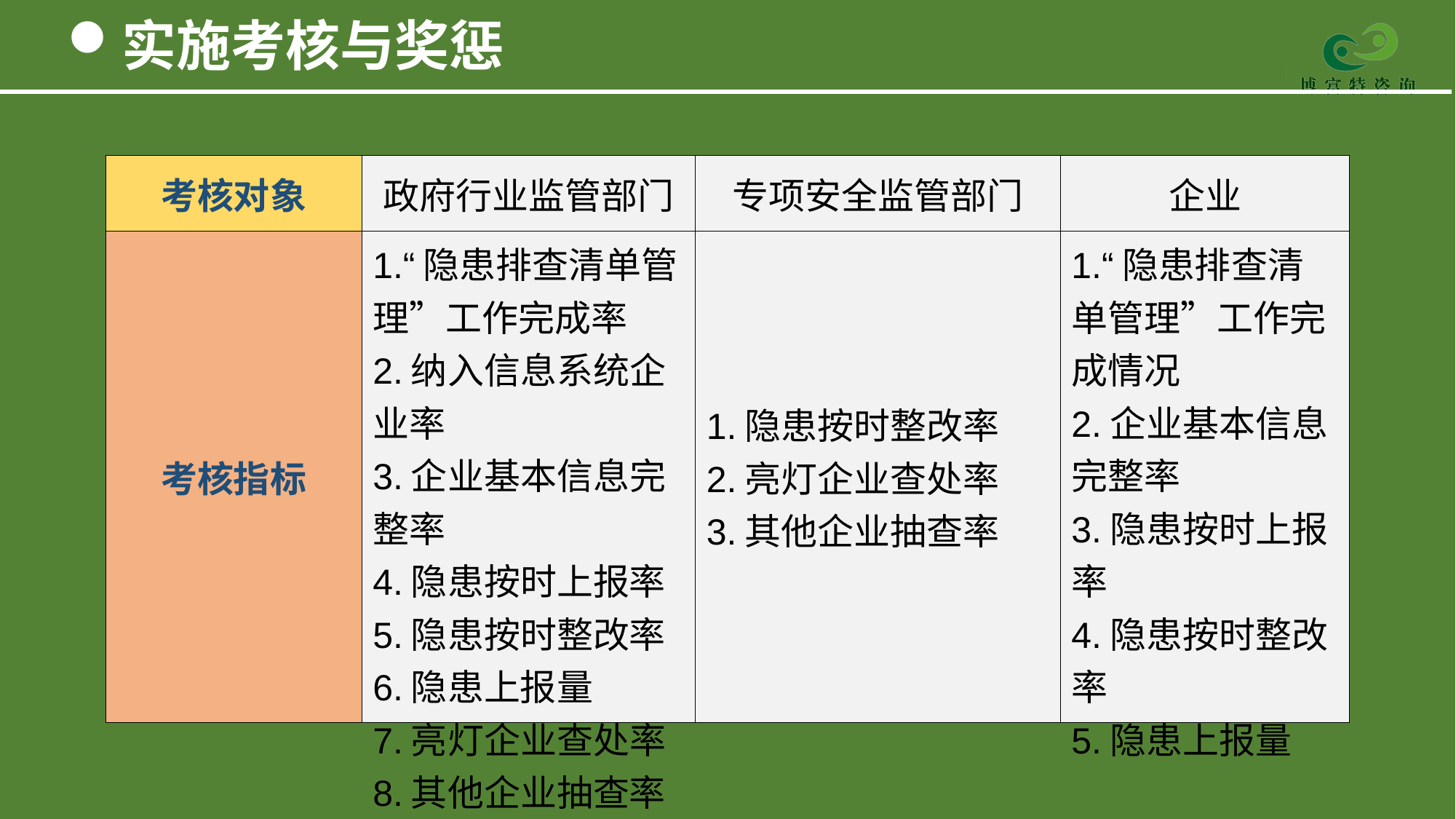

实施考核与奖惩
| 考核对象 | 政府行业监管部门 | 专项安全监管部门 | 企业 |
| --- | --- | --- | --- |
| 考核指标 | 1.“隐患排查清单管理”工作完成率 2.纳入信息系统企业率 3.企业基本信息完整率 4.隐患按时上报率 5.隐患按时整改率 6.隐患上报量 7.亮灯企业查处率 8.其他企业抽查率 | 1.隐患按时整改率 2.亮灯企业查处率 3.其他企业抽查率 | 1.“隐患排查清单管理”工作完成情况 2.企业基本信息完整率 3.隐患按时上报率 4.隐患按时整改率 5.隐患上报量 |